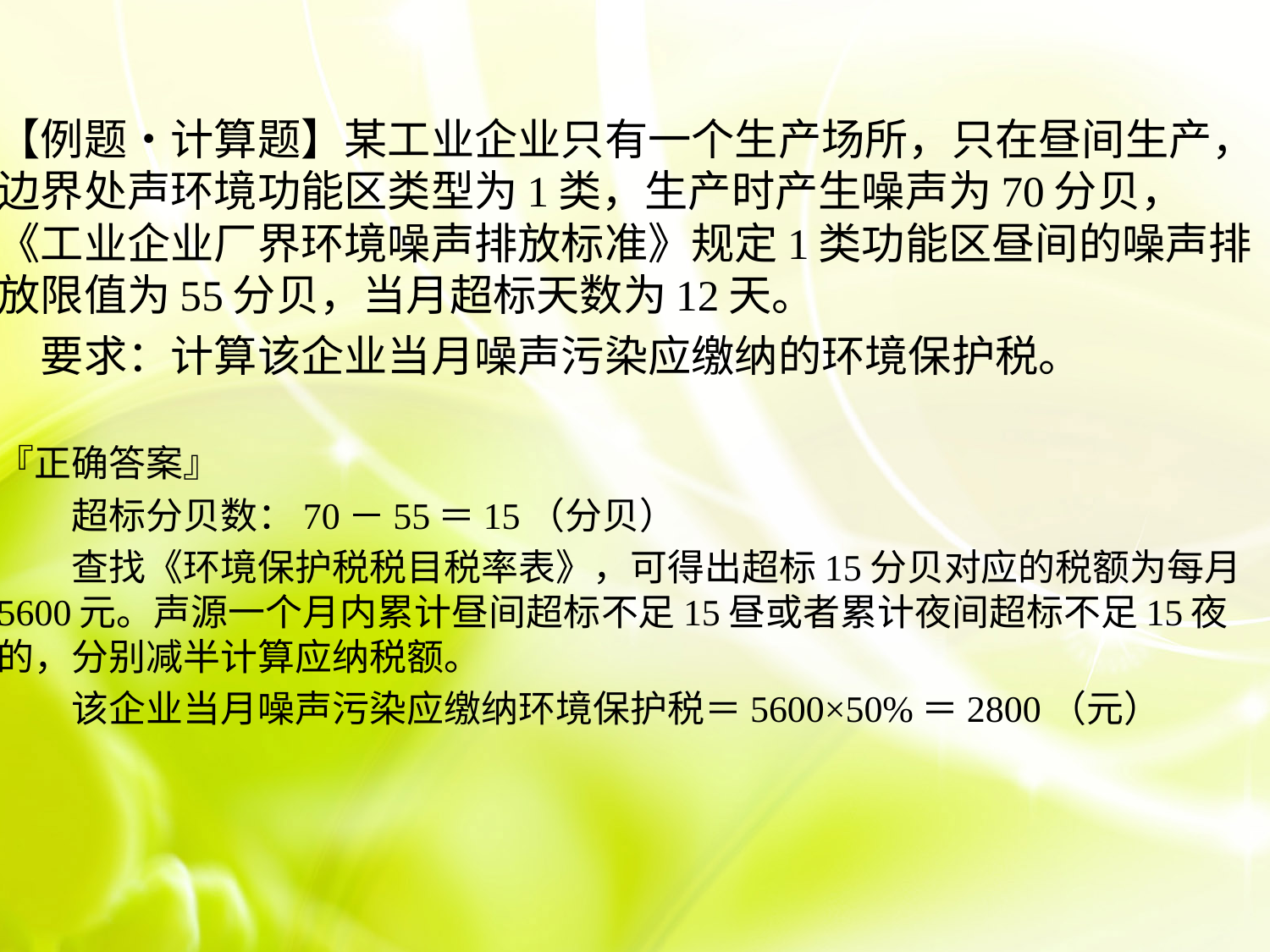

【例题•计算题】某工业企业只有一个生产场所，只在昼间生产，边界处声环境功能区类型为1类，生产时产生噪声为70分贝，《工业企业厂界环境噪声排放标准》规定1类功能区昼间的噪声排放限值为55分贝，当月超标天数为12天。
　要求：计算该企业当月噪声污染应缴纳的环境保护税。

『正确答案』
　　超标分贝数：70－55＝15（分贝）
　　查找《环境保护税税目税率表》，可得出超标15分贝对应的税额为每月5600元。声源一个月内累计昼间超标不足15昼或者累计夜间超标不足15夜的，分别减半计算应纳税额。
　　该企业当月噪声污染应缴纳环境保护税＝5600×50%＝2800（元）